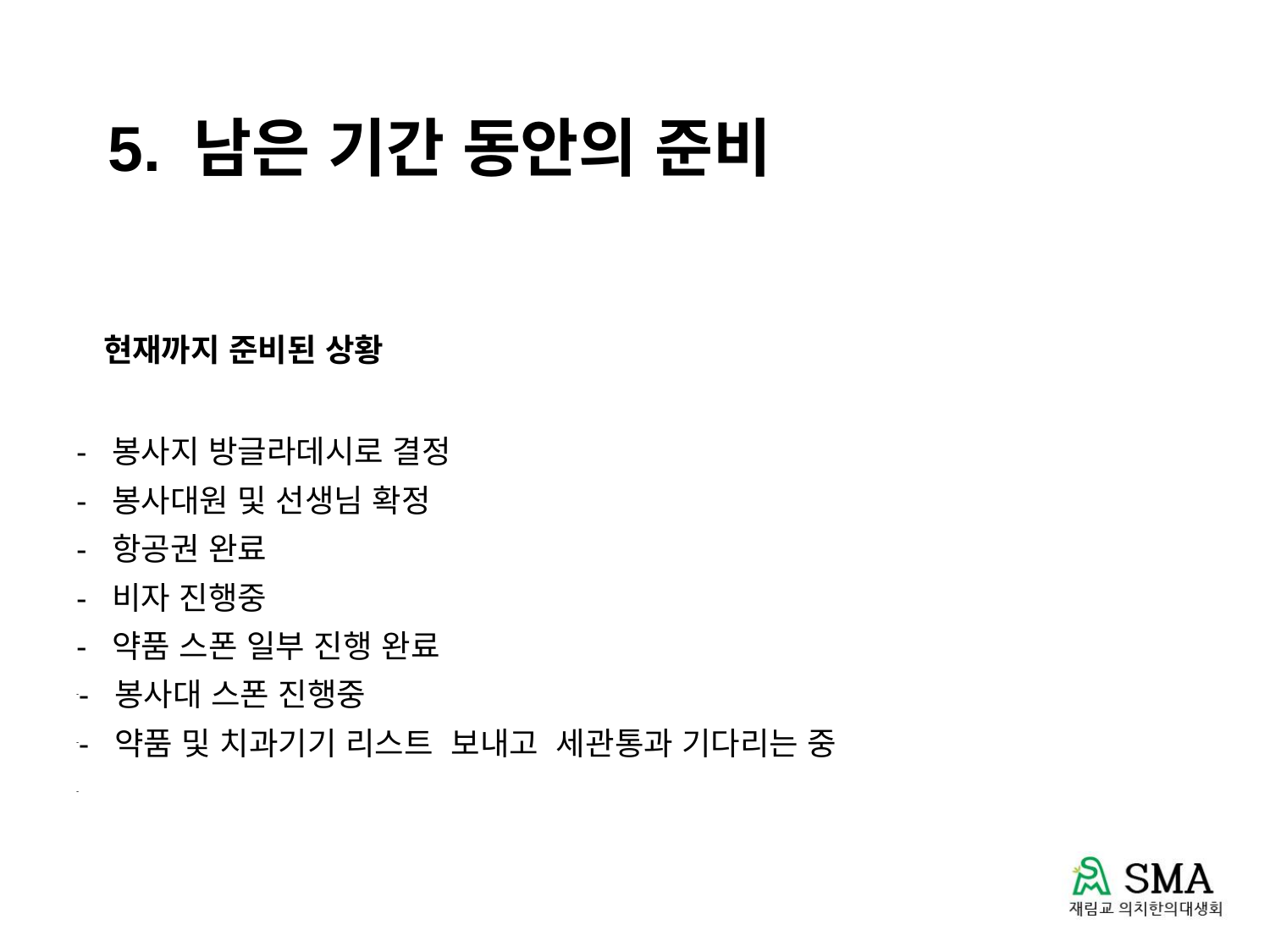

# 5. 남은 기간 동안의 준비

 현재까지 준비된 상황

-  봉사지 방글라데시로 결정
-  봉사대원 및 선생님 확정
-  항공권 완료
-  비자 진행중
-  약품 스폰 일부 진행 완료
-  봉사대 스폰 진행중
-  약품 및 치과기기 리스트  보내고  세관통과 기다리는 중